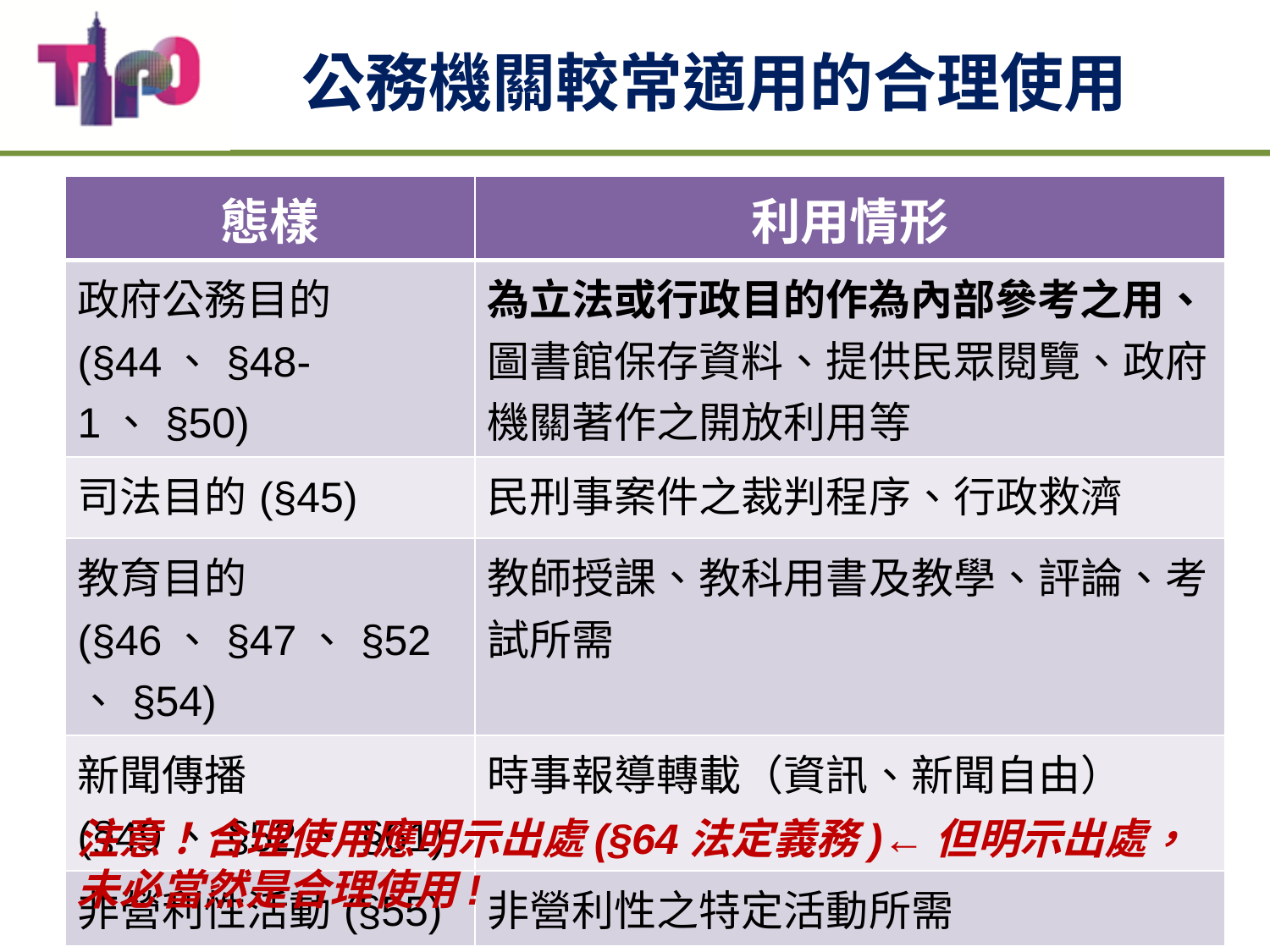

# 公務機關較常適用的合理使用
| 態樣 | 利用情形 |
| --- | --- |
| 政府公務目的(§44、§48-1、§50) | 為立法或行政目的作為內部參考之用、圖書館保存資料、提供民眾閱覽、政府機關著作之開放利用等 |
| 司法目的(§45) | 民刑事案件之裁判程序、行政救濟 |
| 教育目的(§46、§47、§52、§54) | 教師授課、教科用書及教學、評論、考試所需 |
| 新聞傳播(§49、§52、§61) | 時事報導轉載（資訊、新聞自由） |
| 非營利性活動(§55) | 非營利性之特定活動所需 |
注意！合理使用應明示出處(§64法定義務)←但明示出處，未必當然是合理使用!
21